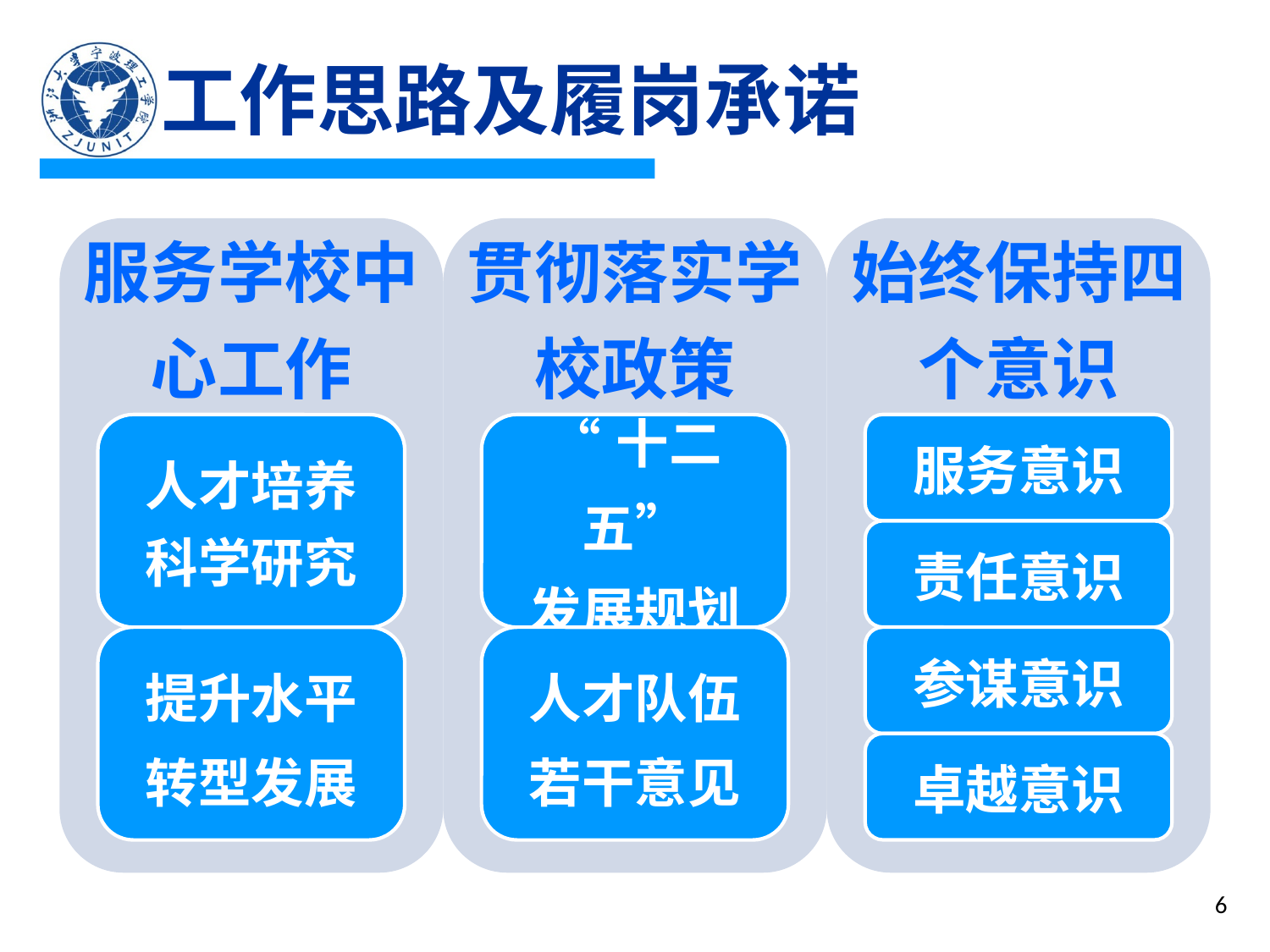

# 工作思路及履岗承诺
服务意识
责任意识
参谋意识
卓越意识
“十二五”
发展规划
提升水平
转型发展
人才培养
科学研究
6